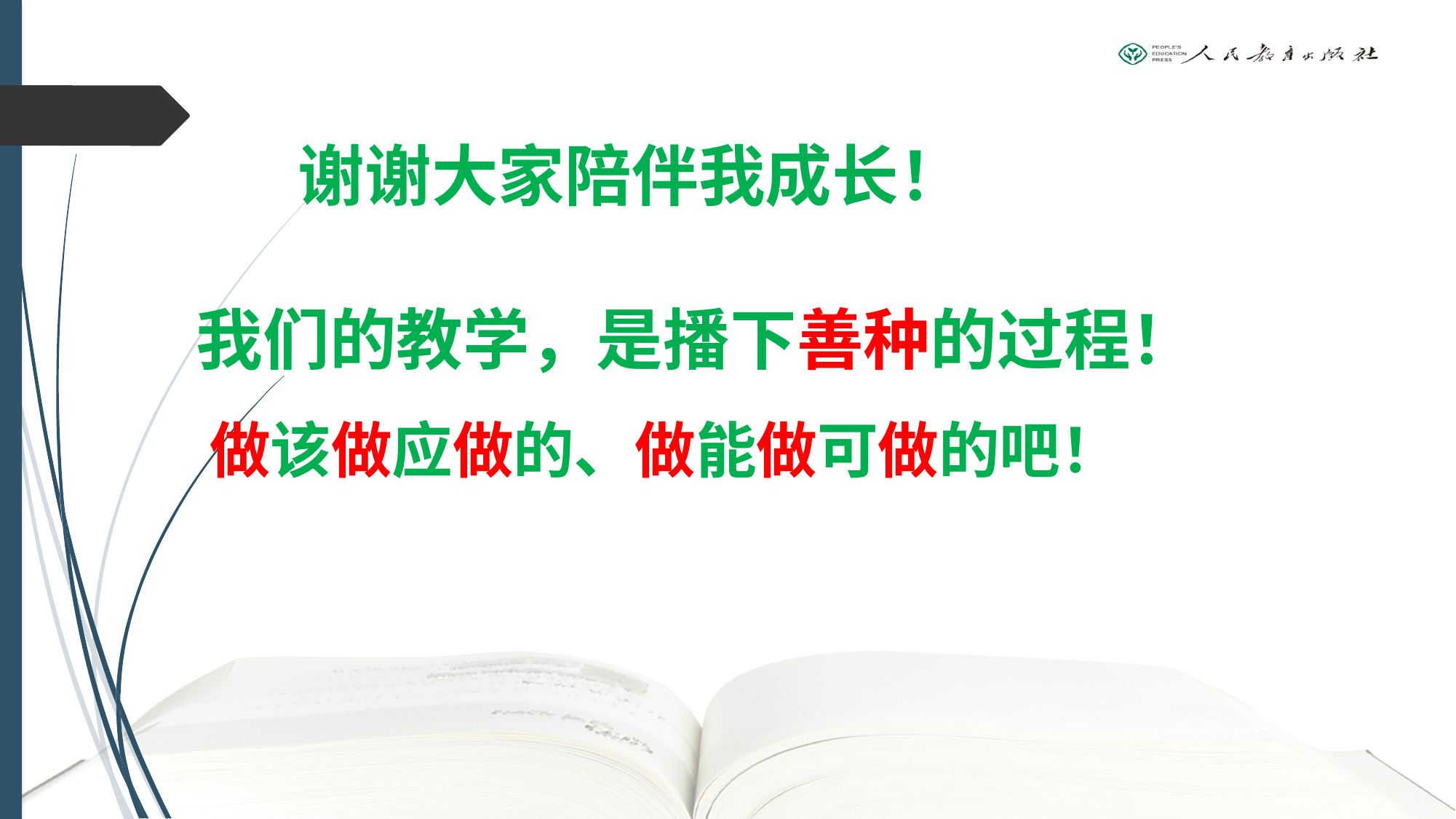

谢谢大家陪伴我成长！

我们的教学，是播下善种的过程！

# 做该做应做的、做能做可做的吧！